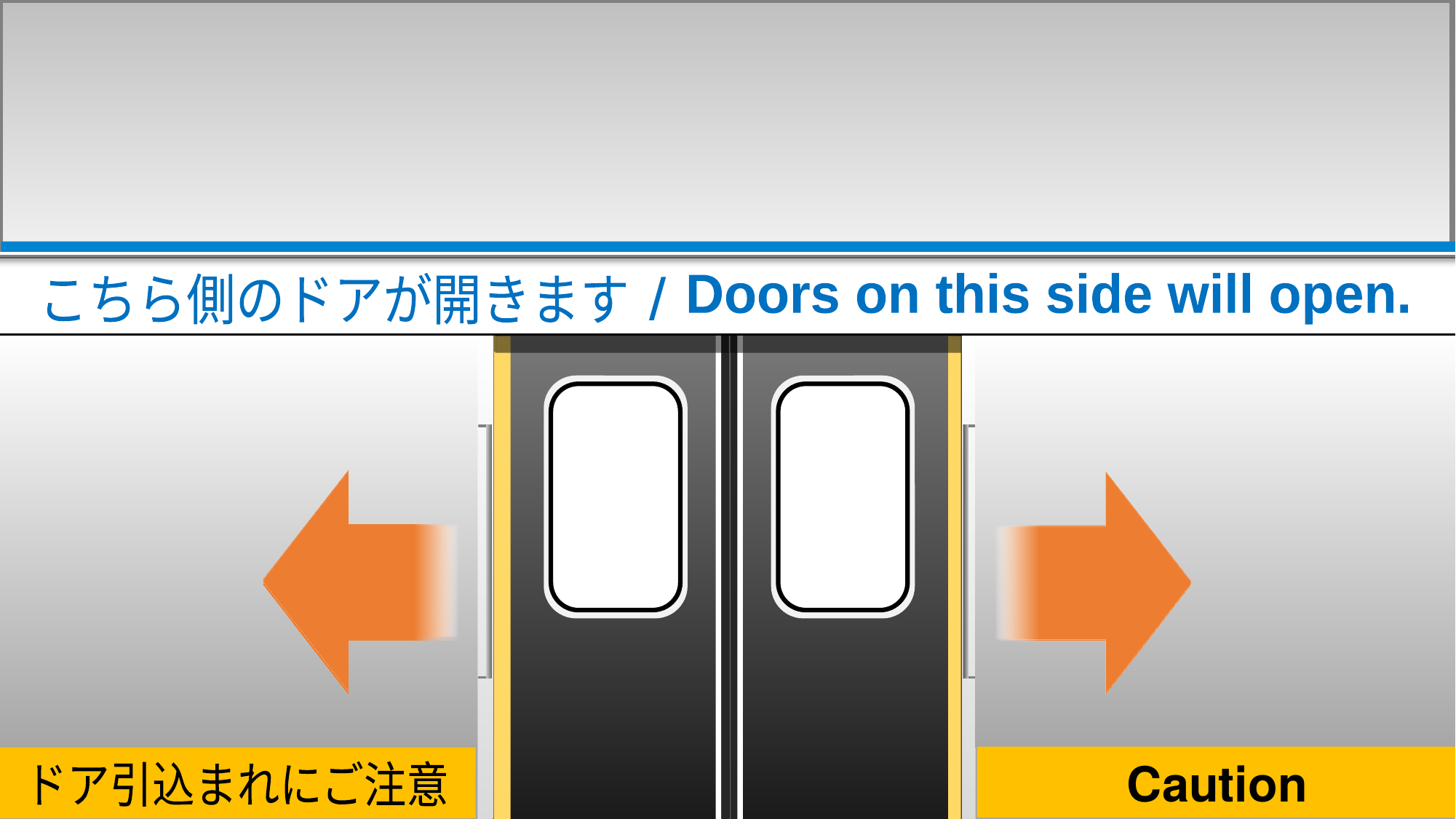

こちら側のドアが開きます
Doors on this side will open.
/

足元にご注意ください
WATCH YOUR STEP
Caution

ドア引込まれにご注意